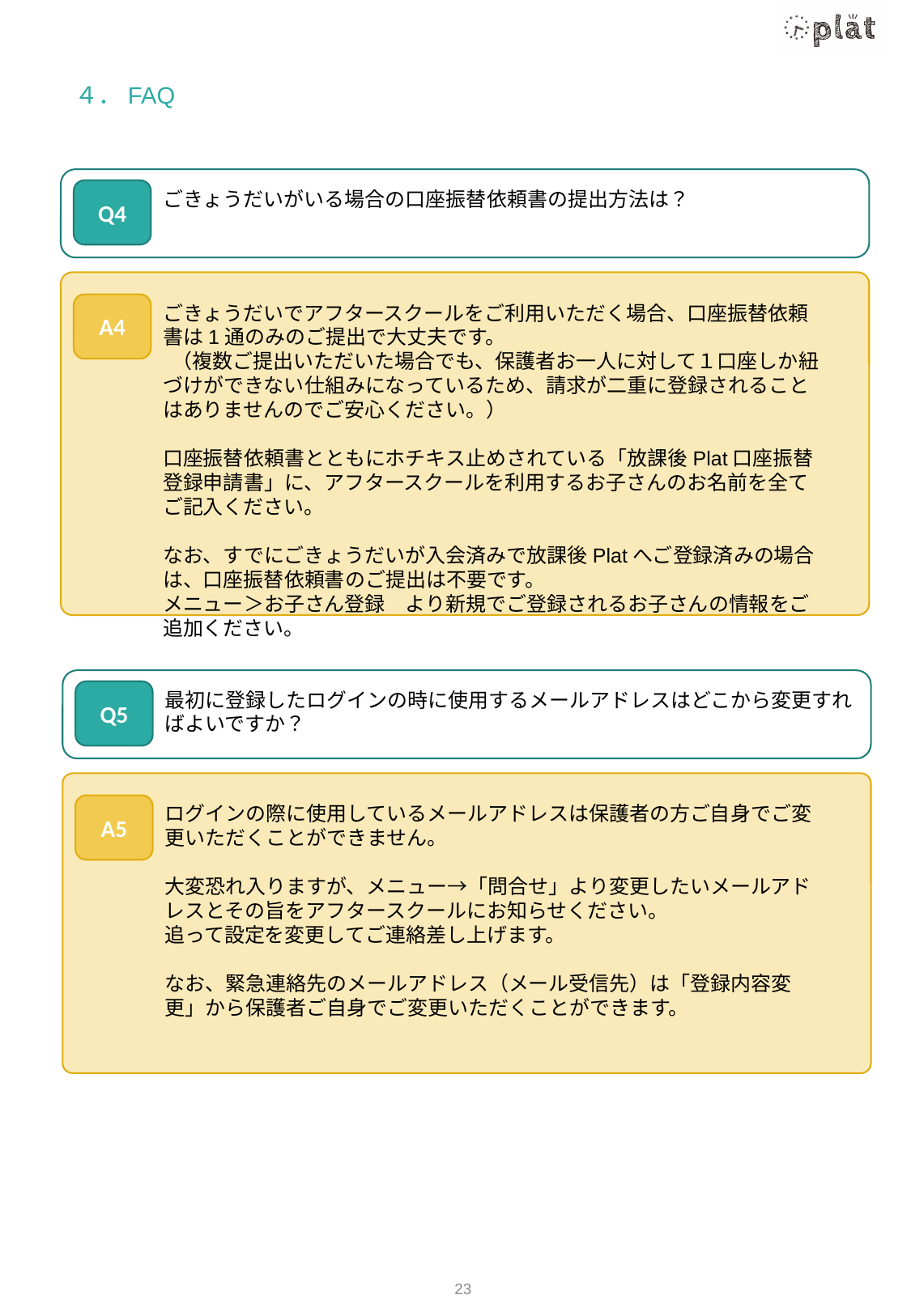

# ４．FAQ

Q4
ごきょうだいがいる場合の口座振替依頼書の提出方法は？

A4
ごきょうだいでアフタースクールをご利用いただく場合、口座振替依頼書は1通のみのご提出で大丈夫です。
 （複数ご提出いただいた場合でも、保護者お一人に対して１口座しか紐づけができない仕組みになっているため、請求が二重に登録されることはありませんのでご安心ください。）

口座振替依頼書とともにホチキス止めされている「放課後Plat口座振替登録申請書」に、アフタースクールを利用するお子さんのお名前を全てご記入ください。
なお、すでにごきょうだいが入会済みで放課後Platへご登録済みの場合は、口座振替依頼書のご提出は不要です。
メニュー＞お子さん登録　より新規でご登録されるお子さんの情報をご追加ください。

Q5
最初に登録したログインの時に使用するメールアドレスはどこから変更すればよいですか？

A5
ログインの際に使用しているメールアドレスは保護者の方ご自身でご変更いただくことができません。

大変恐れ入りますが、メニュー→「問合せ」より変更したいメールアドレスとその旨をアフタースクールにお知らせください。
追って設定を変更してご連絡差し上げます。

なお、緊急連絡先のメールアドレス（メール受信先）は「登録内容変更」から保護者ご自身でご変更いただくことができます。
23